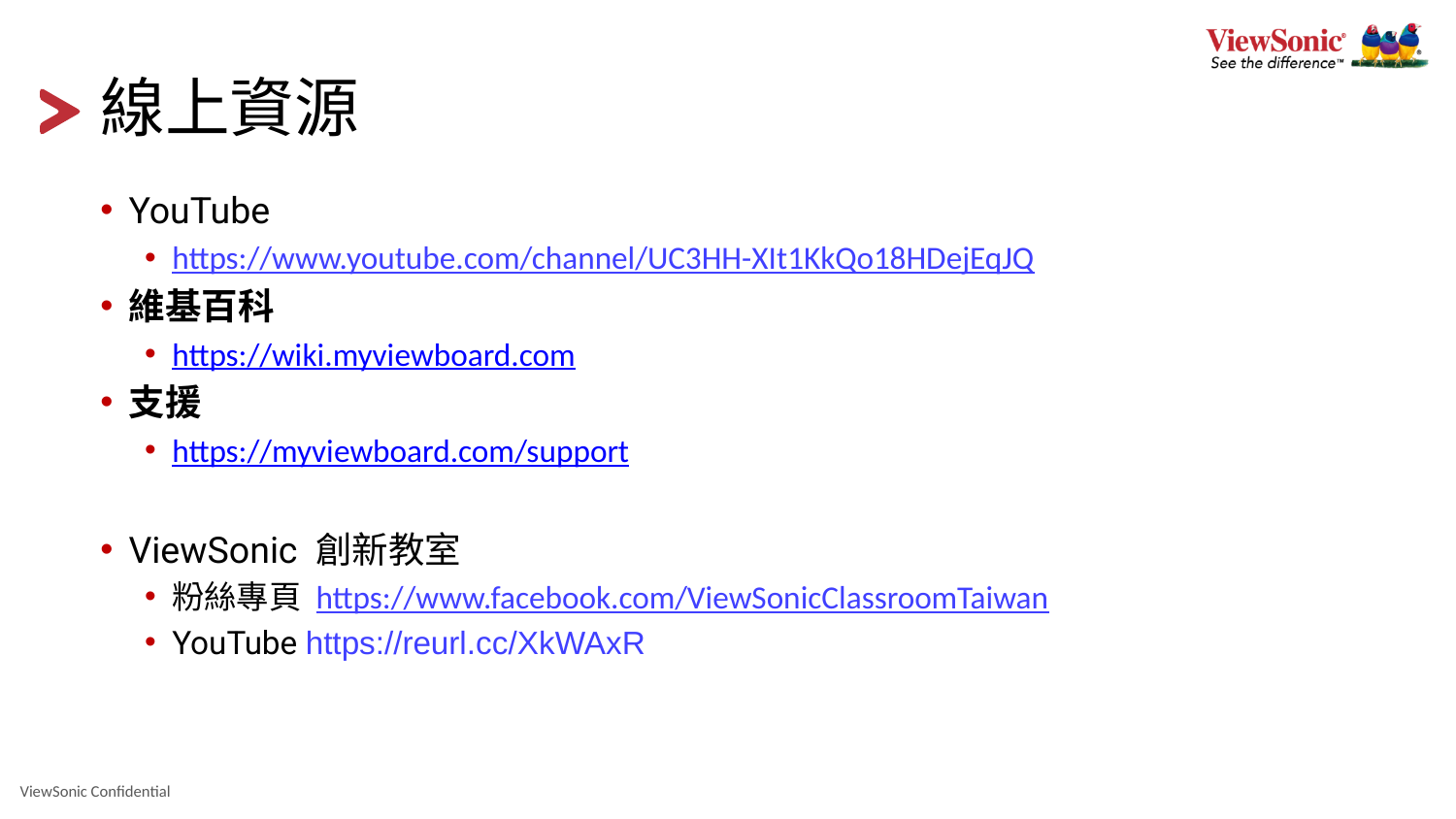

# 線上資源
YouTube
https://www.youtube.com/channel/UC3HH-XIt1KkQo18HDejEqJQ
維基百科
https://wiki.myviewboard.com
支援
https://myviewboard.com/support

ViewSonic 創新教室
粉絲專頁 https://www.facebook.com/ViewSonicClassroomTaiwan
YouTube https://reurl.cc/XkWAxR